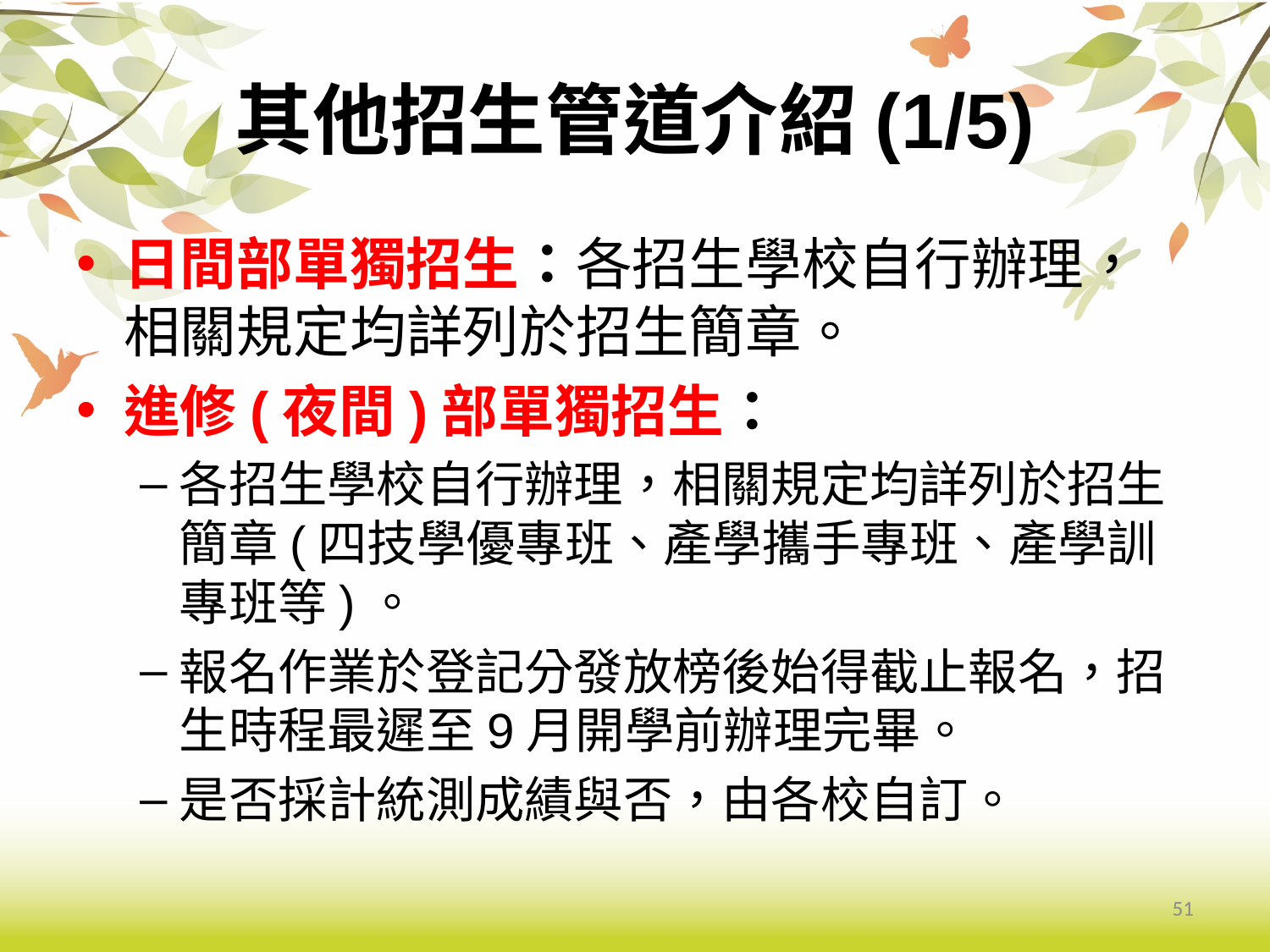

# 其他招生管道介紹(1/5)
日間部單獨招生：各招生學校自行辦理，相關規定均詳列於招生簡章。
進修(夜間)部單獨招生：
各招生學校自行辦理，相關規定均詳列於招生簡章(四技學優專班、產學攜手專班、產學訓專班等)。
報名作業於登記分發放榜後始得截止報名，招生時程最遲至9月開學前辦理完畢。
是否採計統測成績與否，由各校自訂。
51